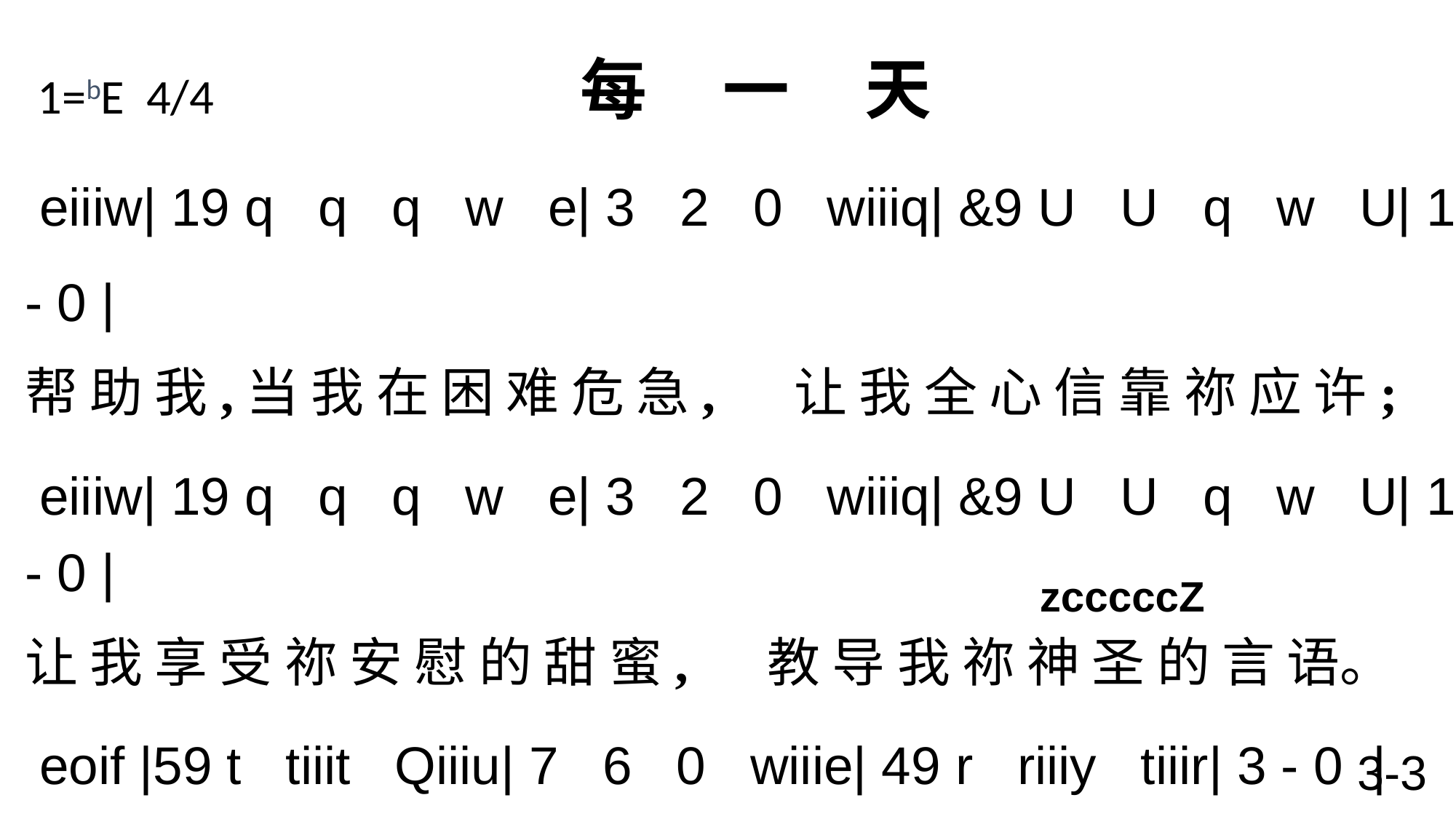

1=bE  4/4                                    每     一     天
 eiiiw| 19 q   q   q   w   e| 3   2   0   wiiiq| &9 U   U   q   w   U| 1 - 0 |
帮 助 我,当 我 在 困 难 危 急,     让 我 全 心 信 靠 祢 应 许;
 eiiiw| 19 q   q   q   w   e| 3   2   0   wiiiq| &9 U   U   q   w   U| 1 - 0 |
让 我 享 受 祢 安 慰 的 甜 蜜,     教 导 我 祢 神 圣 的 言 语。
 eoif |59 t   tiiit   Qiiiu| 7   6   0   wiiie| 49 r   riiiy   tiiir| 3 - 0  |
帮 助 我 当 困 苦 艰 难 来 临,     牵 着 我,就 像 慈 父 的 手,
 eiiiw| 19 q   q   q   w   e| 3   2   0   wiiiq| &9 U   U    q  w   U| 1 - 0 \
每 一 天 每 一 刻 飞 逝 无 影,     到 我 走 进 应      许 之 地。
    zcccccZ
3-3